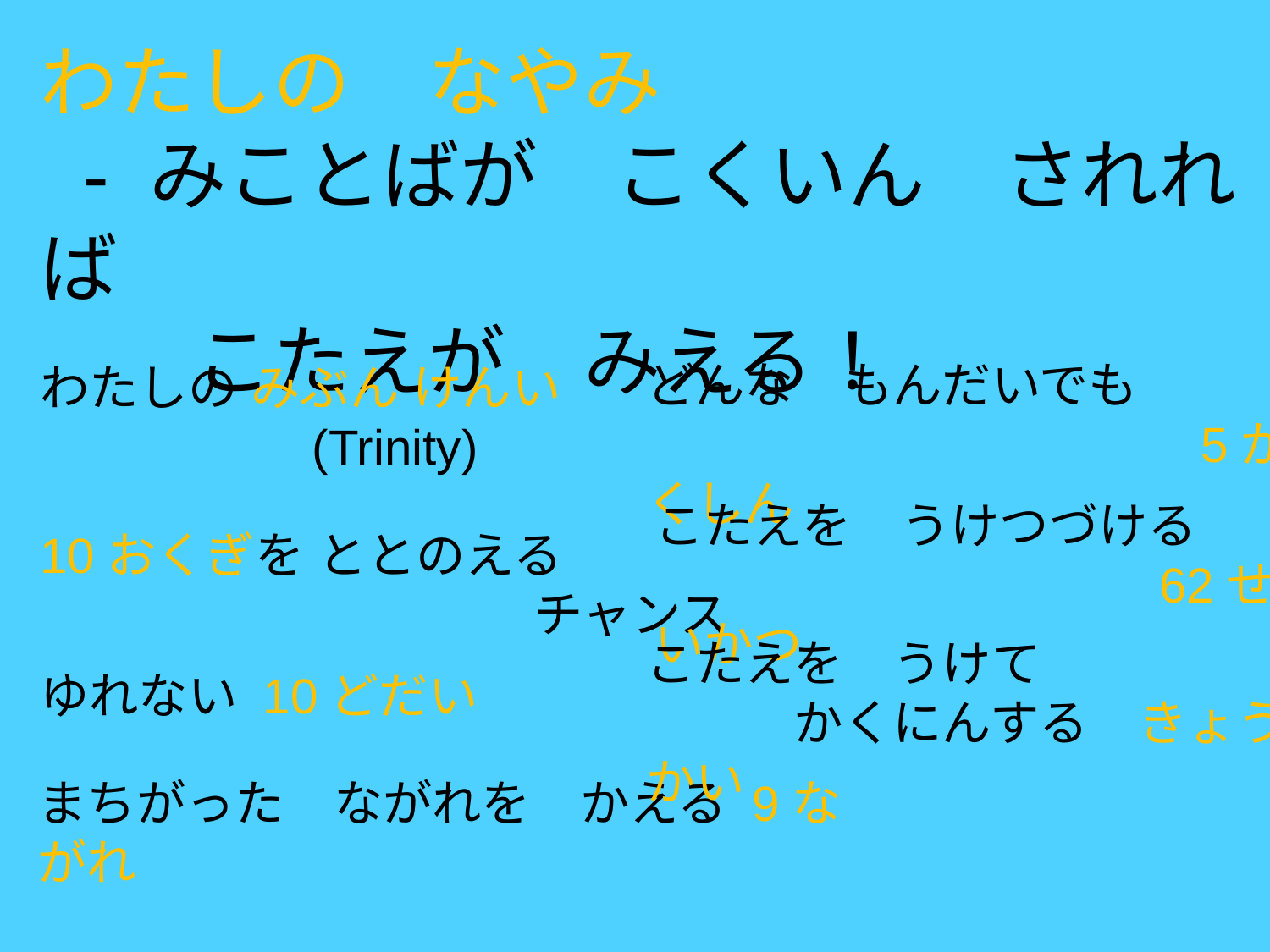

わたしの　なやみ
  - みことばが　こくいん　されれば
　　こたえが　みえる！
どんな　もんだいでも
　　　　　　　　　　　5かくしん
わたしの みぶん けんい
　　　　　 (Trinity)
こたえを　うけつづける
　　　　　　　　　　62せいかつ
10おくぎを ととのえる
　　　　　　　　　　チャンス
こたえを　うけて
　　　かくにんする　きょうかい
ゆれない 10どだい
まちがった　ながれを　かえる 9ながれ